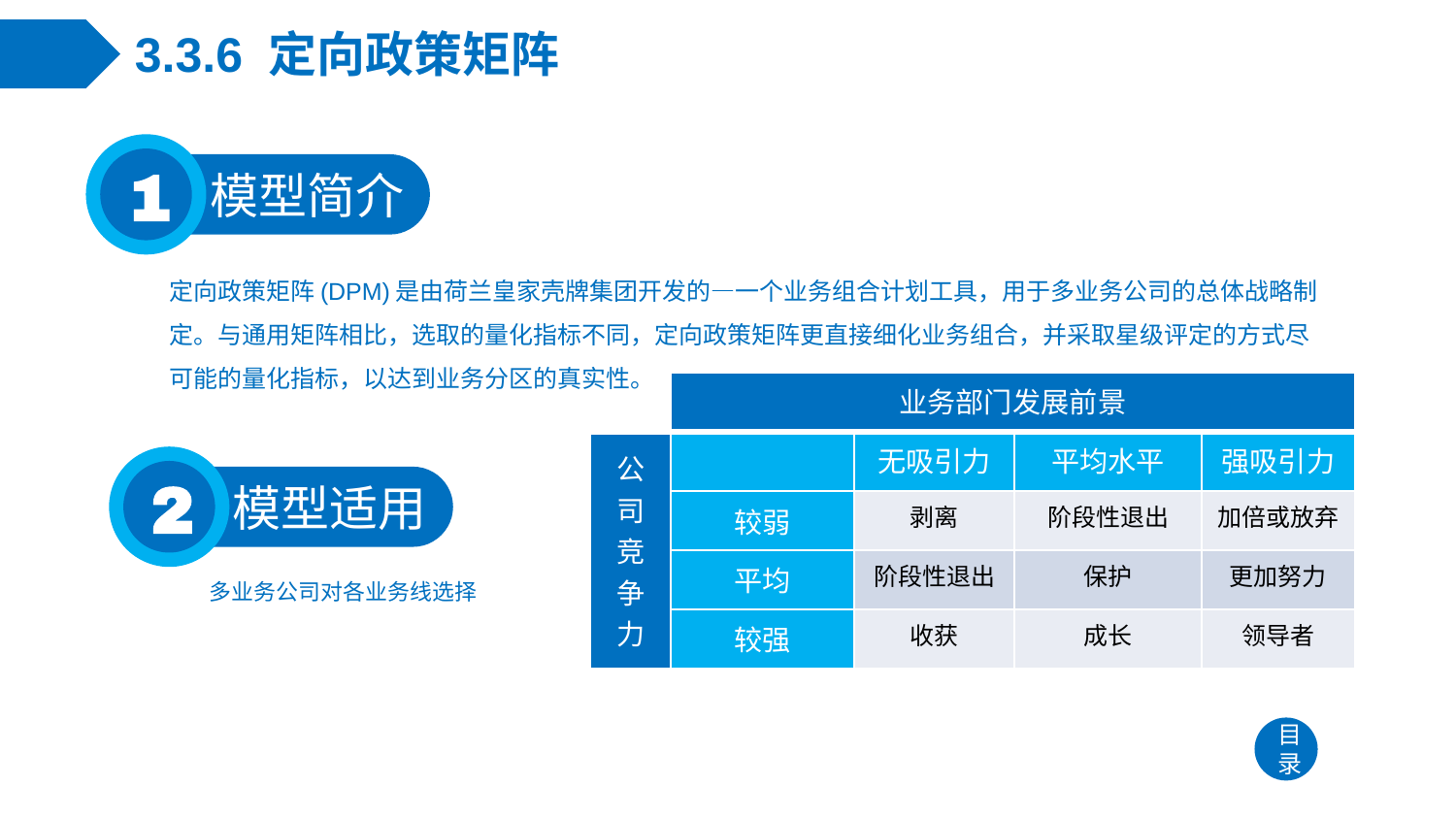

# 3.3.6 定向政策矩阵

1
模型简介
定向政策矩阵(DPM)是由荷兰皇家壳牌集团开发的—一个业务组合计划工具，用于多业务公司的总体战略制定。与通用矩阵相比，选取的量化指标不同，定向政策矩阵更直接细化业务组合，并采取星级评定的方式尽可能的量化指标，以达到业务分区的真实性。
|  | 业务部门发展前景 |  |  |  |
| --- | --- | --- | --- | --- |
| 公司竞争力 |  | 无吸引力 | 平均水平 | 强吸引力 |
|  | 较弱 | 剥离 | 阶段性退出 | 加倍或放弃 |
|  | 平均 | 阶段性退出 | 保护 | 更加努力 |
|  | 较强 | 收获 | 成长 | 领导者 |

2
模型适用
多业务公司对各业务线选择
目录